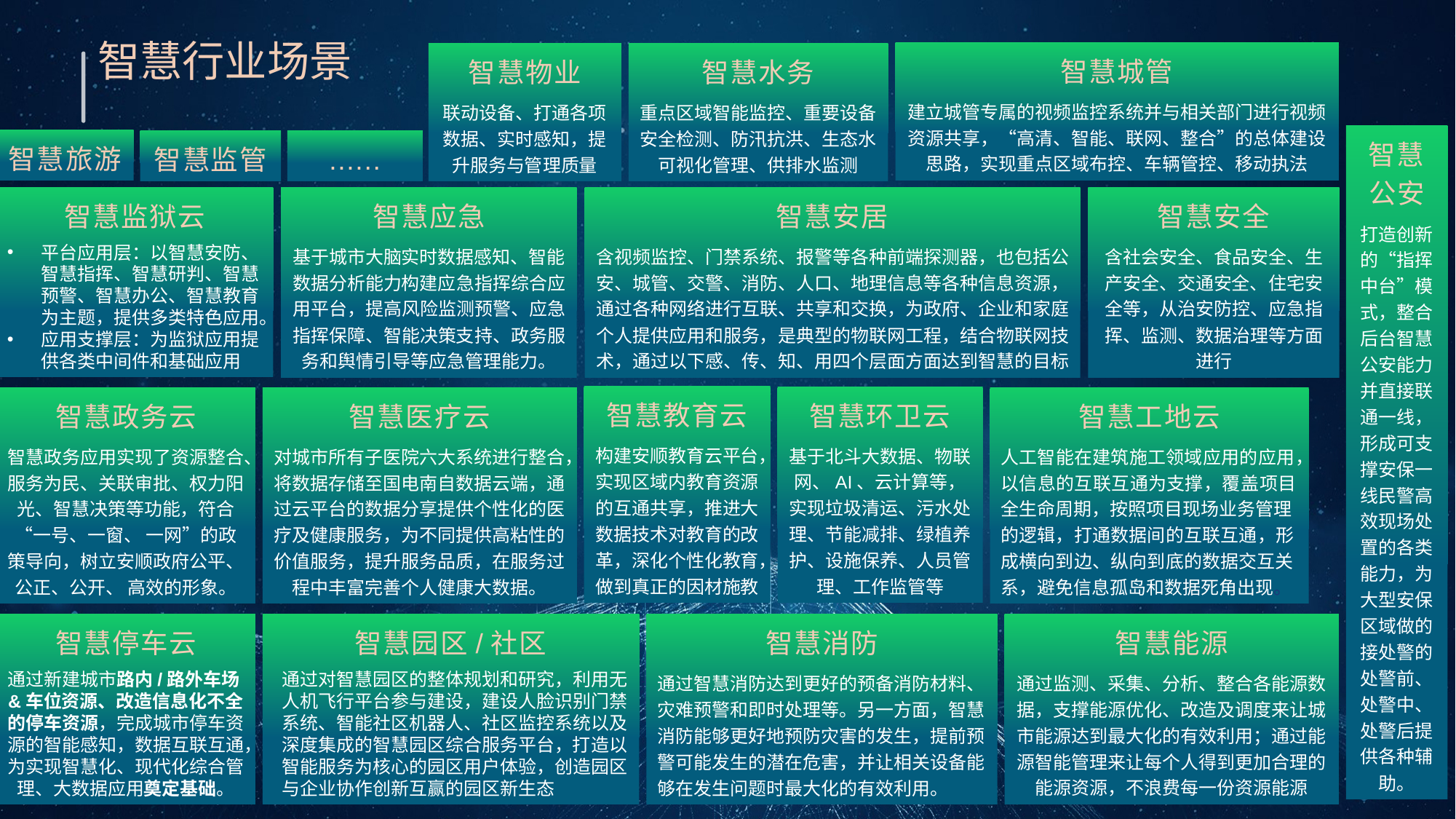

智慧行业场景
智慧城管
建立城管专属的视频监控系统并与相关部门进行视频资源共享，“高清、智能、联网、整合”的总体建设思路，实现重点区域布控、车辆管控、移动执法
智慧物业
联动设备、打通各项数据、实时感知，提升服务与管理质量
智慧水务
重点区域智能监控、重要设备安全检测、防汛抗洪、生态水可视化管理、供排水监测
智慧公安
打造创新的“指挥中台”模式，整合后台智慧公安能力并直接联通一线，形成可支撑安保一线民警高效现场处置的各类能力，为大型安保区域做的接处警的处警前、处警中、处警后提供各种辅助。
智慧旅游
智慧监管
......
智慧监狱云
平台应用层：以智慧安防、智慧指挥、智慧研判、智慧预警、智慧办公、智慧教育为主题，提供多类特色应用。
应用支撑层：为监狱应用提供各类中间件和基础应用
智慧应急
基于城市大脑实时数据感知、智能数据分析能力构建应急指挥综合应用平台，提高风险监测预警、应急指挥保障、智能决策支持、政务服务和舆情引导等应急管理能力。
智慧安居
含视频监控、门禁系统、报警等各种前端探测器，也包括公安、城管、交警、消防、人口、地理信息等各种信息资源，通过各种网络进行互联、共享和交换，为政府、企业和家庭个人提供应用和服务，是典型的物联网工程，结合物联网技术，通过以下感、传、知、用四个层面方面达到智慧的目标
智慧安全
含社会安全、食品安全、生产安全、交通安全、住宅安全等，从治安防控、应急指挥、监测、数据治理等方面进行
智慧教育云
构建安顺教育云平台，实现区域内教育资源的互通共享，推进大数据技术对教育的改革，深化个性化教育，做到真正的因材施教
智慧环卫云
基于北斗大数据、物联网、AI、云计算等，实现垃圾清运、污水处理、节能减排、绿植养护、设施保养、人员管理、工作监管等
智慧政务云
智慧政务应用实现了资源整合、服务为民、关联审批、权力阳光、智慧决策等功能，符合“一号、一窗、 一网”的政策导向，树立安顺政府公平、公正、公开、 高效的形象。
智慧医疗云
对城市所有子医院六大系统进行整合，将数据存储至国电南自数据云端，通过云平台的数据分享提供个性化的医疗及健康服务，为不同提供高粘性的价值服务，提升服务品质，在服务过程中丰富完善个人健康大数据。
智慧工地云
人工智能在建筑施工领域应用的应用，以信息的互联互通为支撑，覆盖项目全生命周期，按照项目现场业务管理的逻辑，打通数据间的互联互通，形成横向到边、纵向到底的数据交互关系，避免信息孤岛和数据死角出现。
智慧停车云
通过新建城市路内/路外车场&车位资源、改造信息化不全的停车资源，完成城市停车资源的智能感知，数据互联互通，为实现智慧化、现代化综合管理、大数据应用奠定基础。
智慧园区/社区
通过对智慧园区的整体规划和研究，利用无人机飞行平台参与建设，建设人脸识别门禁系统、智能社区机器人、社区监控系统以及深度集成的智慧园区综合服务平台，打造以智能服务为核心的园区用户体验，创造园区与企业协作创新互赢的园区新生态
智慧能源
通过监测、采集、分析、整合各能源数据，支撑能源优化、改造及调度来让城市能源达到最大化的有效利用；通过能源智能管理来让每个人得到更加合理的能源资源，不浪费每一份资源能源
智慧消防
通过智慧消防达到更好的预备消防材料、灾难预警和即时处理等。另一方面，智慧消防能够更好地预防灾害的发生，提前预警可能发生的潜在危害，并让相关设备能够在发生问题时最大化的有效利用。